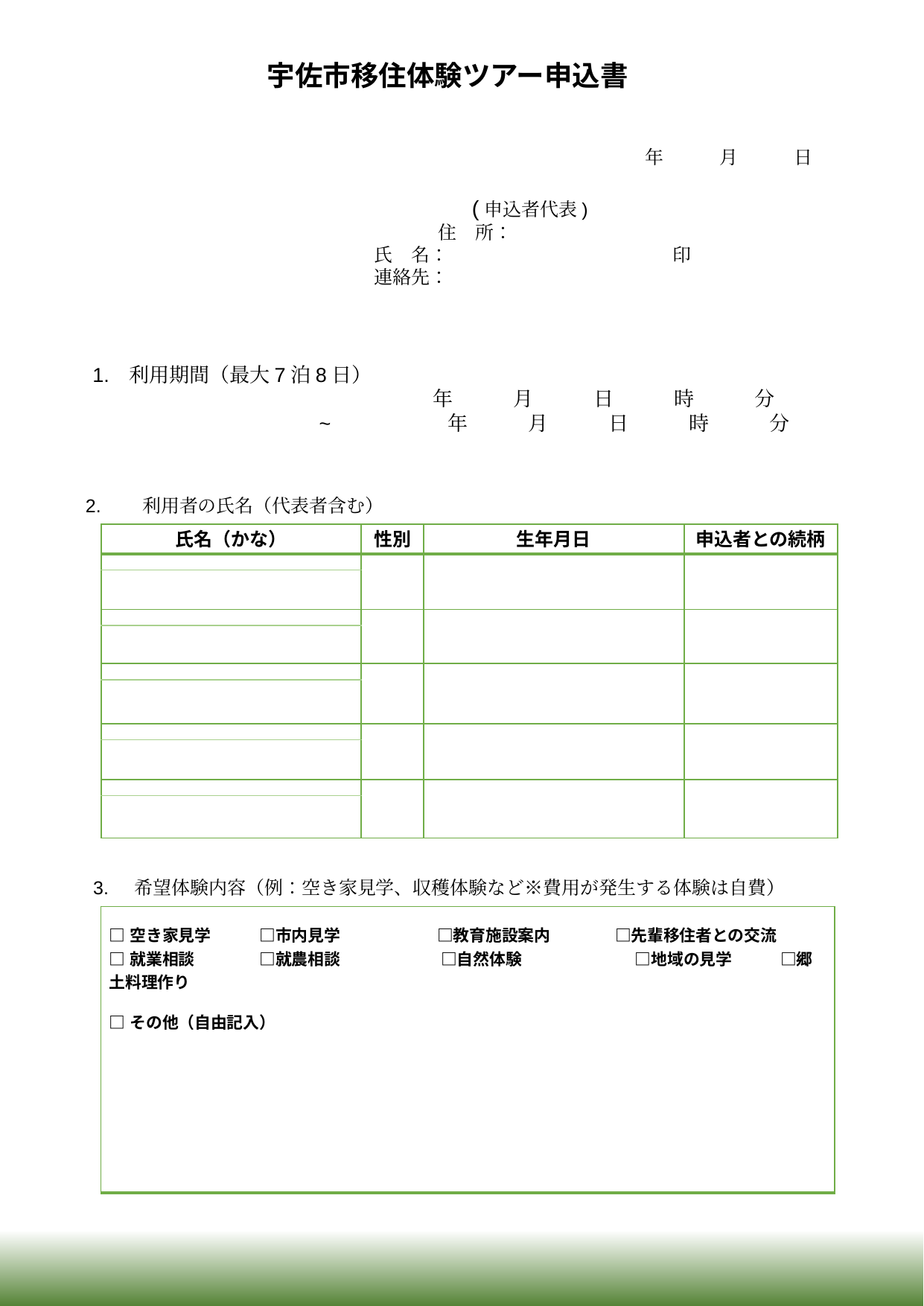

宇佐市移住体験ツアー申込書
　　　　　　　　　　　　　　　　　　　　　　         　　　  　年　　　月　　　日

                                                                          (申込者代表)
                                                                                      住　所：
                                                                                      氏　名：       　 　　　　　　　　　印
                                                                                      連絡先：

 　　　1.	利用期間（最大7泊8日）
　　　　　　　　　                                             年　　　月　　　日　　　時　　　分
　          　　　　　  　                  ~                    年　　　月　　　日　　　時　　　分

2.       利用者の氏名（代表者含む）
| 氏名（かな） | 性別 | 生年月日 | 申込者との続柄 |
| --- | --- | --- | --- |
|  |  |  |  |
|  |  |  |  |
|  |  |  |  |
|  |  |  |  |
|  |  |  |  |
|  |  |  |  |
|  |  |  |  |
|  |  |  |  |
|  |  |  |  |
|  |  |  |  |
3.    希望体験内容（例：空き家見学、収穫体験など※費用が発生する体験は自費）
| □空き家見学　　　□市内見学　　　　　　□教育施設案内　　　　□先輩移住者との交流 □就業相談　　　　□就農相談　　　　　　 □自然体験　　　　　　　□地域の見学　　　□郷土料理作り □その他（自由記入） |
| --- |